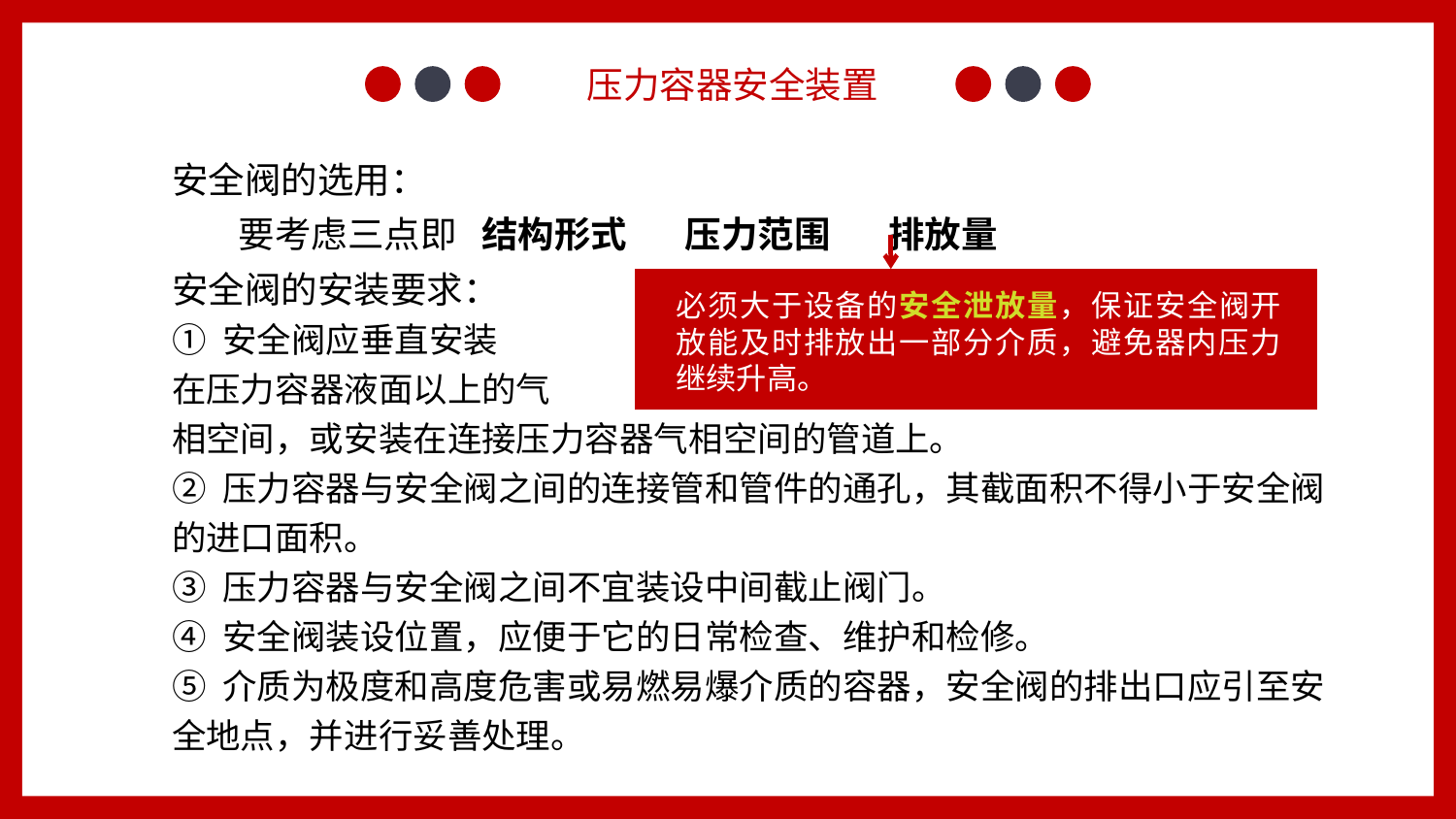

压力容器安全装置

安全阀的选用：
       要考虑三点即   结构形式       压力范围       排放量
安全阀的安装要求：
① 安全阀应垂直安装
在压力容器液面以上的气
相空间，或安装在连接压力容器气相空间的管道上。
② 压力容器与安全阀之间的连接管和管件的通孔，其截面积不得小于安全阀的进口面积。
③ 压力容器与安全阀之间不宜装设中间截止阀门。
④ 安全阀装设位置，应便于它的日常检查、维护和检修。
⑤ 介质为极度和高度危害或易燃易爆介质的容器，安全阀的排出口应引至安全地点，并进行妥善处理。

必须大于设备的安全泄放量，保证安全阀开放能及时排放出一部分介质，避免器内压力继续升高。